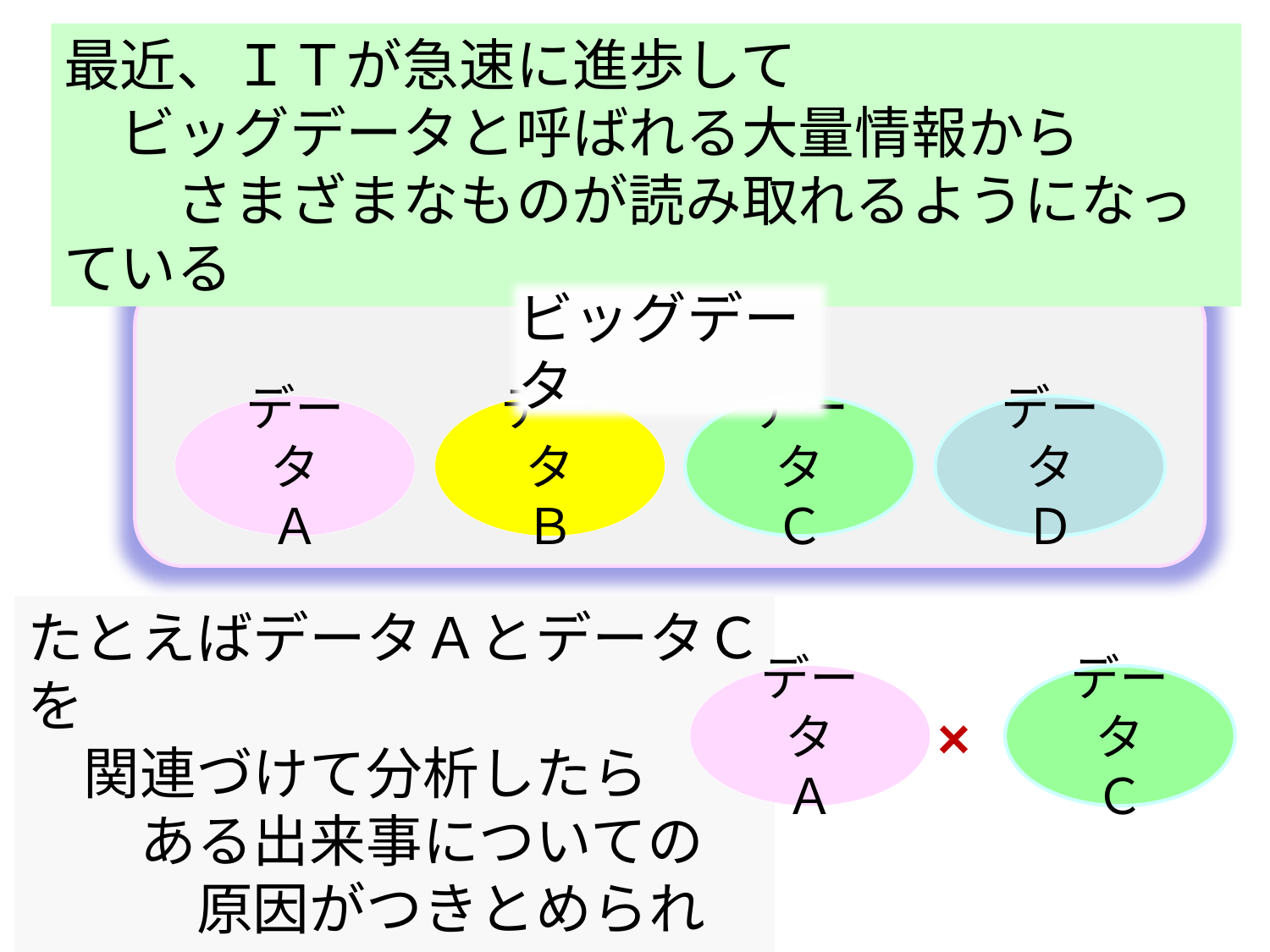

最近、ＩＴが急速に進歩して
　ビッグデータと呼ばれる大量情報から
　　さまざまなものが読み取れるようになっている

ビッグデータ
データ
Ａ
データ
Ｂ
データ
Ｃ
データ
Ｄ
たとえばデータＡとデータＣを
　関連づけて分析したら
　　ある出来事についての
　　　原因がつきとめられた！
データ
Ａ
データ
Ｃ
×